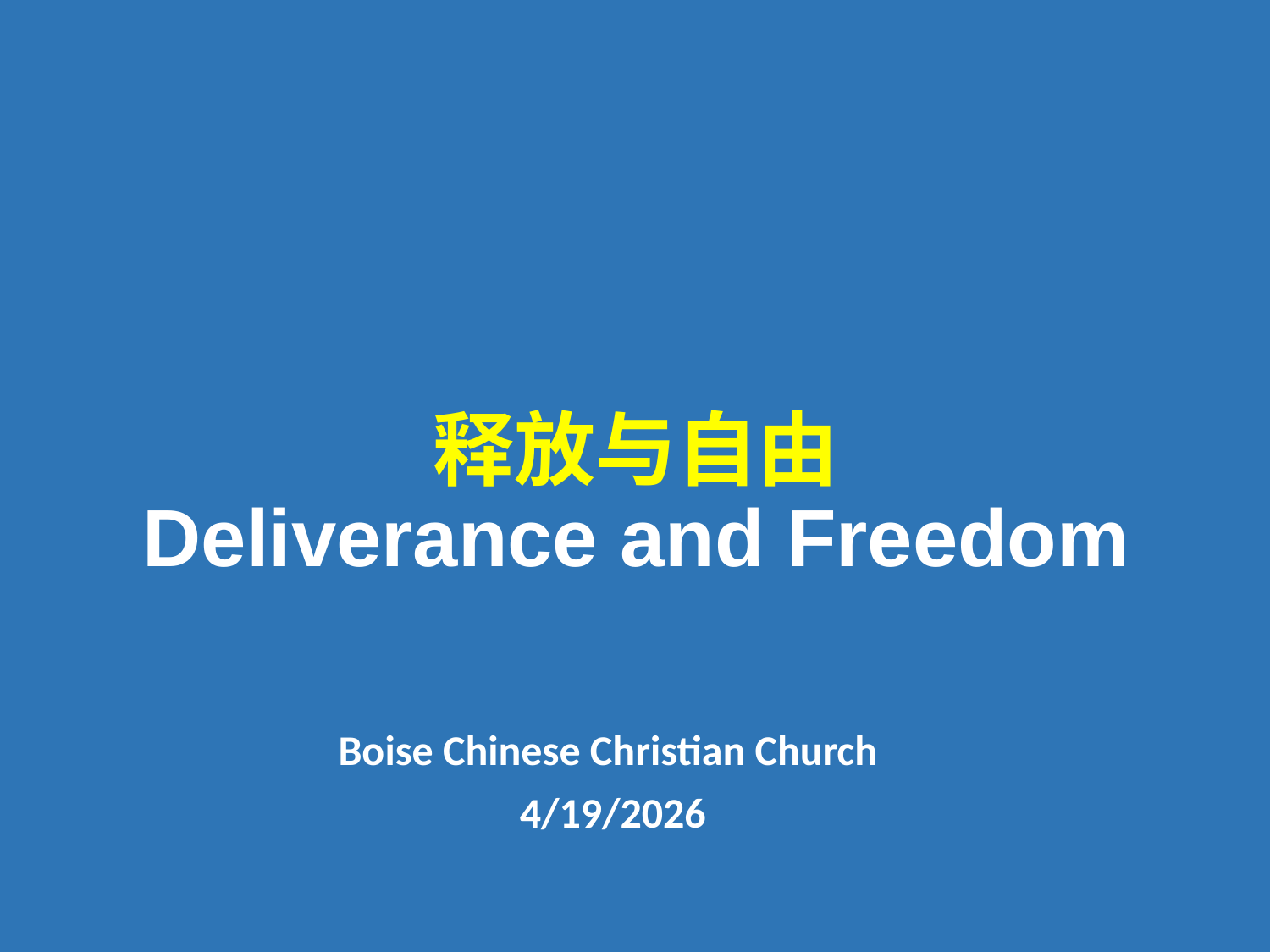

# 释放与自由 Deliverance and Freedom
Boise Chinese Christian Church
4/19/2026